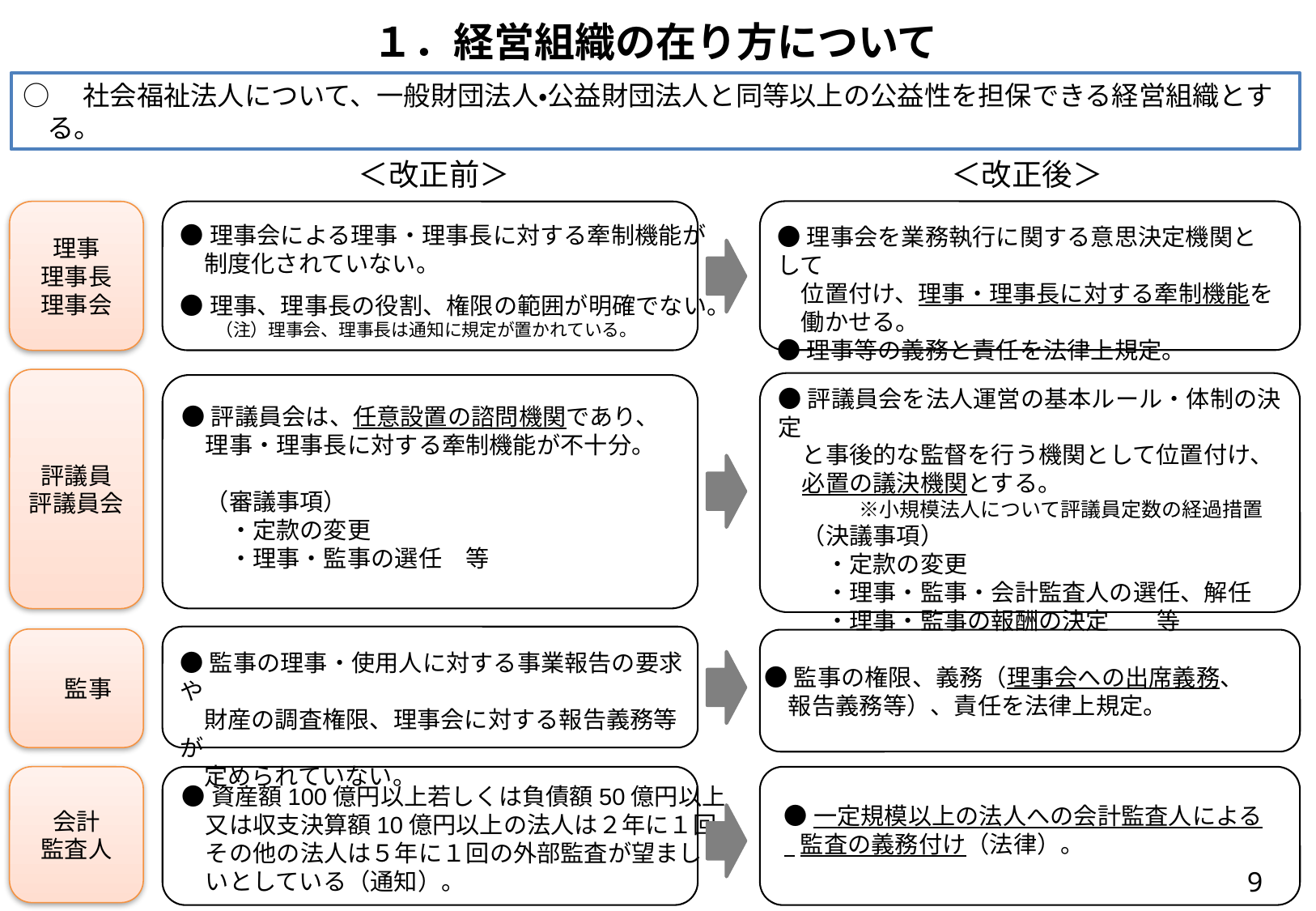

１．経営組織の在り方について
○　社会福祉法人について、一般財団法人・公益財団法人と同等以上の公益性を担保できる経営組織とする。
＜改正前＞
＜改正後＞

理事
理事長
理事会

●理事会による理事・理事長に対する牽制機能が
　制度化されていない。
●理事、理事長の役割、権限の範囲が明確でない。
　　（注）理事会、理事長は通知に規定が置かれている。
●理事会を業務執行に関する意思決定機関として
　位置付け、理事・理事長に対する牽制機能を
　働かせる。
●理事等の義務と責任を法律上規定。

評議員
評議員会

●評議員会を法人運営の基本ルール・体制の決定
　と事後的な監督を行う機関として位置付け、
　必置の議決機関とする。
　　　　※小規模法人について評議員定数の経過措置
　（決議事項）
　　・定款の変更
　　・理事・監事・会計監査人の選任、解任
　　・理事・監事の報酬の決定　　等
●評議員会は、任意設置の諮問機関であり、
　理事・理事長に対する牽制機能が不十分。

　（審議事項）
　　・定款の変更
　　・理事・監事の選任　等

　監事

●監事の理事・使用人に対する事業報告の要求や
　財産の調査権限、理事会に対する報告義務等が
　定められていない。

●監事の権限、義務（理事会への出席義務、
　報告義務等）、責任を法律上規定。
会計
監査人

●資産額100億円以上若しくは負債額50億円以上
　又は収支決算額10億円以上の法人は２年に１回、
　その他の法人は５年に１回の外部監査が望まし
　いとしている（通知）。
●一定規模以上の法人への会計監査人による
  監査の義務付け（法律）。

9